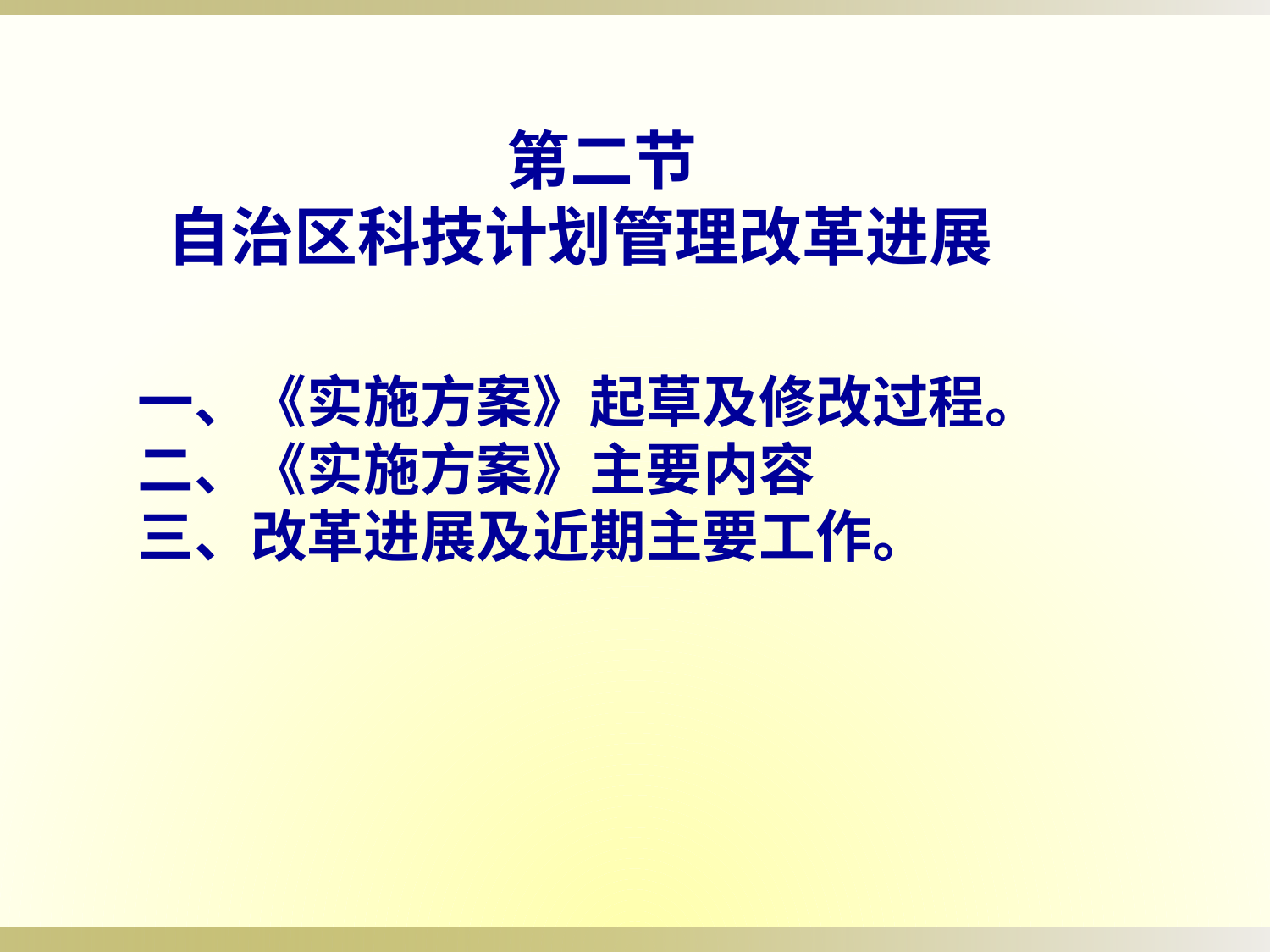

第二节
 自治区科技计划管理改革进展

一、《实施方案》起草及修改过程。
二、《实施方案》主要内容
三、改革进展及近期主要工作。